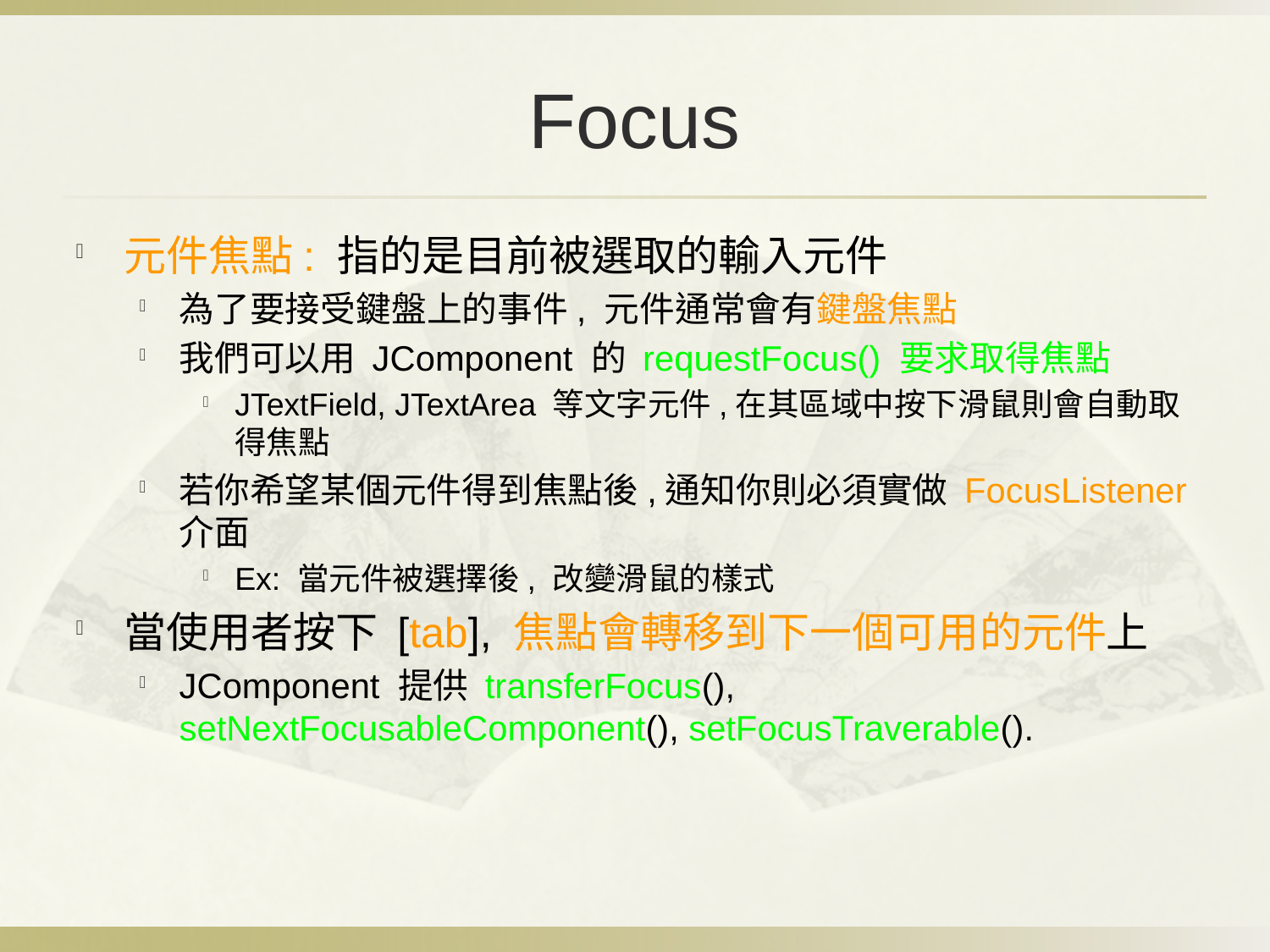

# Focus
元件焦點: 指的是目前被選取的輸入元件
為了要接受鍵盤上的事件, 元件通常會有鍵盤焦點
我們可以用 JComponent 的 requestFocus() 要求取得焦點
JTextField, JTextArea 等文字元件,在其區域中按下滑鼠則會自動取得焦點
若你希望某個元件得到焦點後,通知你則必須實做 FocusListener 介面
Ex: 當元件被選擇後, 改變滑鼠的樣式
當使用者按下 [tab], 焦點會轉移到下一個可用的元件上
JComponent 提供 transferFocus(), setNextFocusableComponent(), setFocusTraverable().